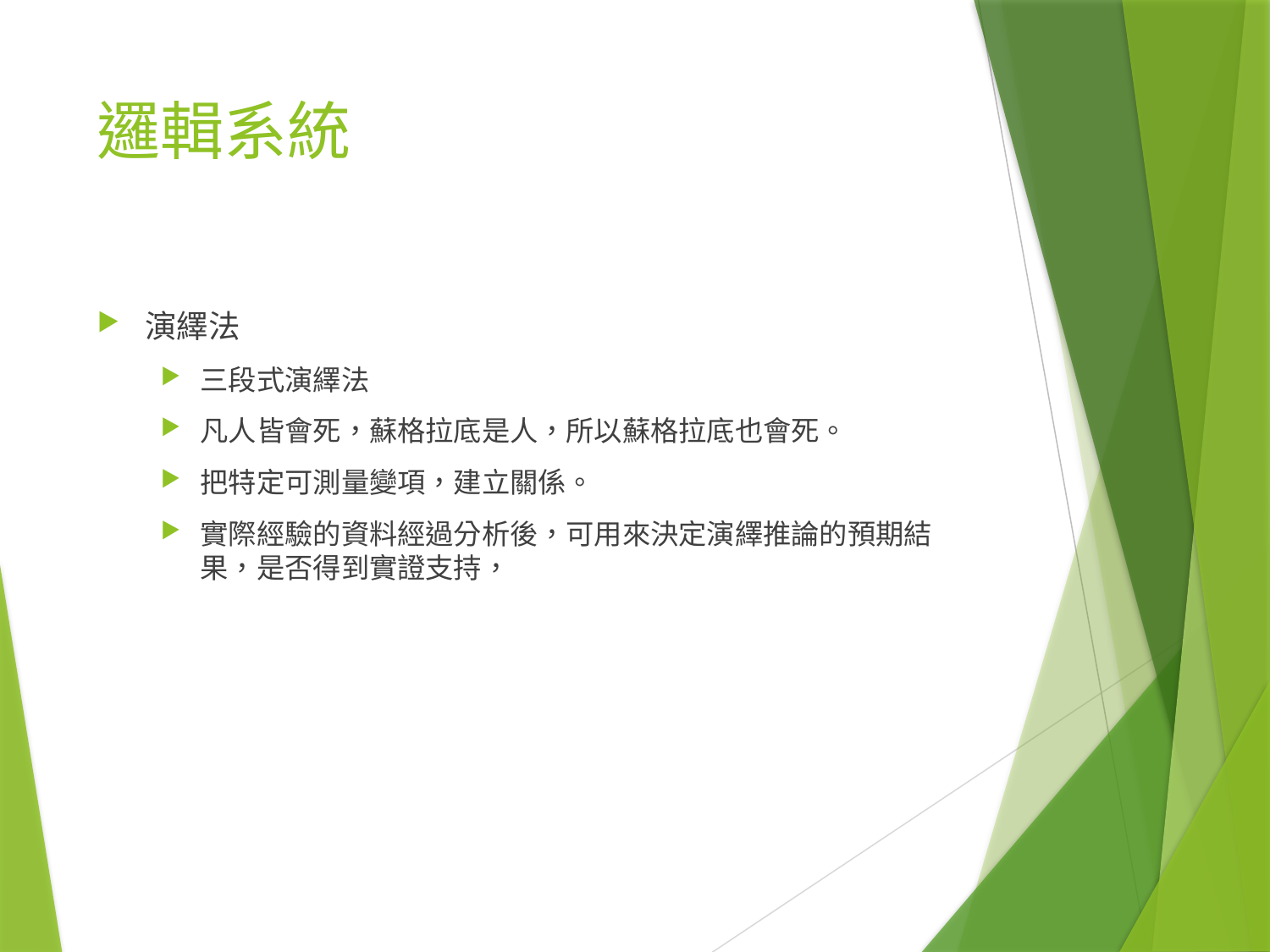

# 邏輯系統
演繹法
三段式演繹法
凡人皆會死，蘇格拉底是人，所以蘇格拉底也會死。
把特定可測量變項，建立關係。
實際經驗的資料經過分析後，可用來決定演繹推論的預期結果，是否得到實證支持，